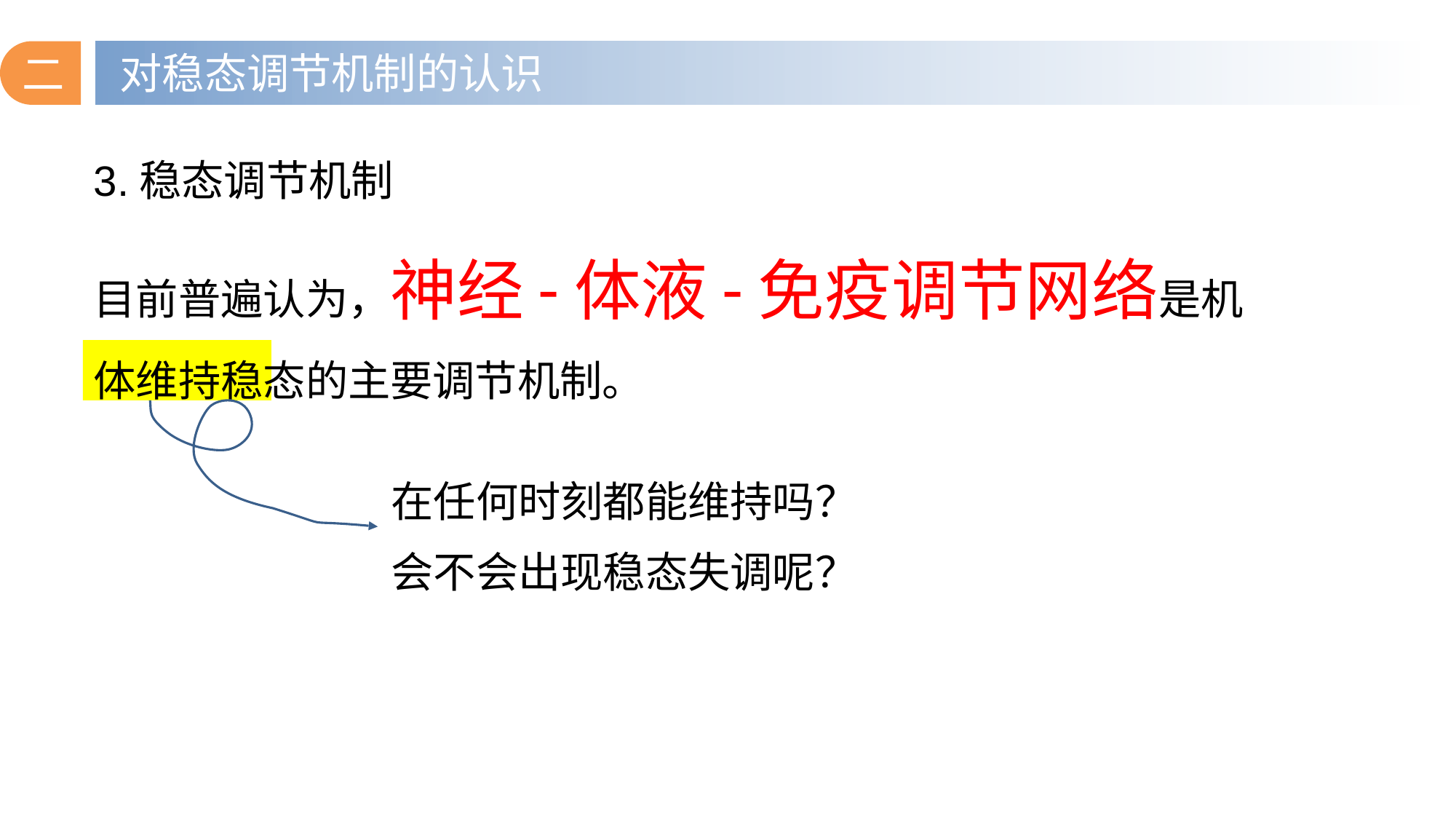

二
对稳态调节机制的认识
3.稳态调节机制
目前普遍认为，神经-体液-免疫调节网络是机体维持稳态的主要调节机制。

在任何时刻都能维持吗？
会不会出现稳态失调呢？